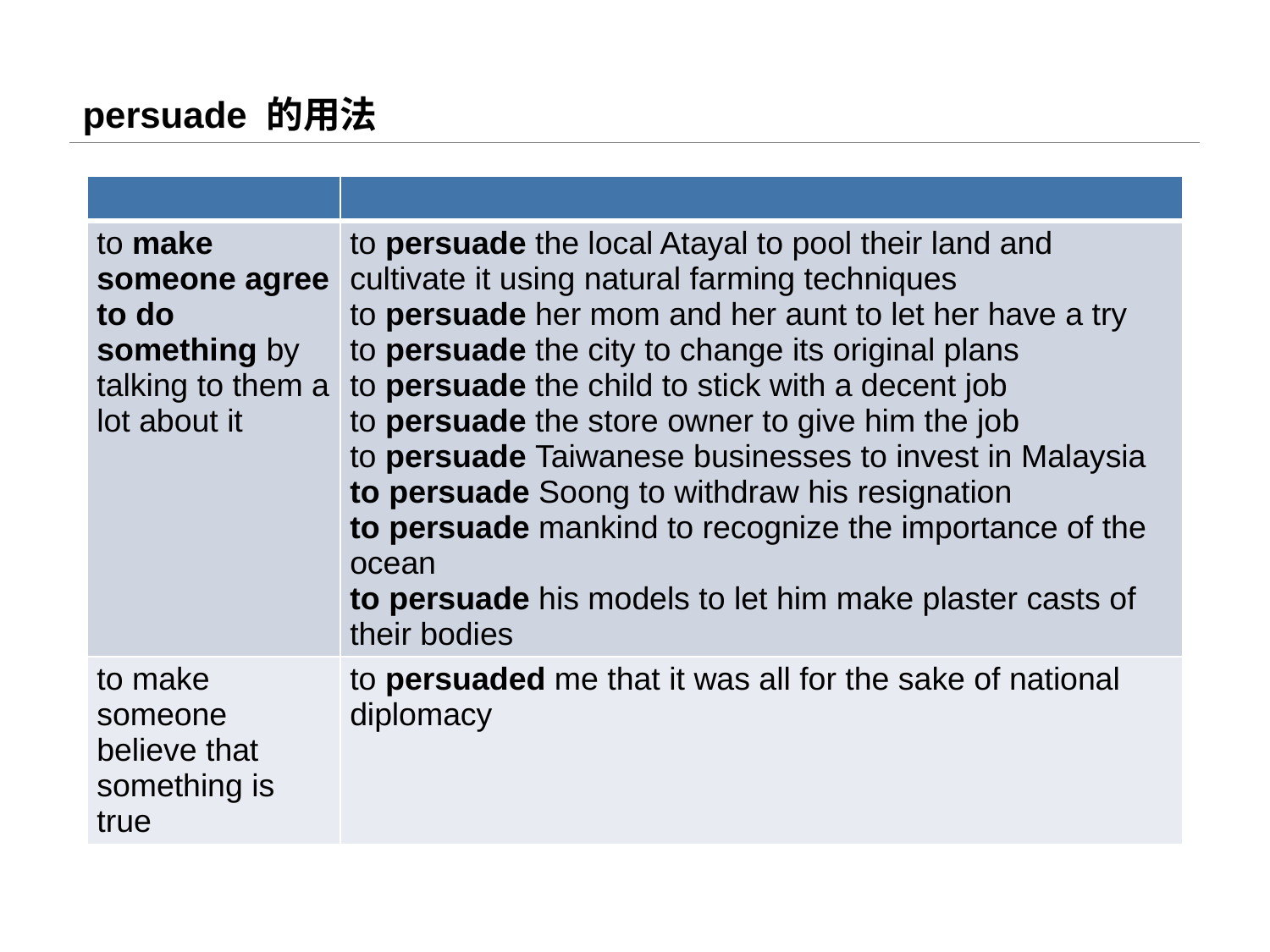

# persuade 的用法
|  |  |
| --- | --- |
| to make someone agree to do something by talking to them a lot about it | to persuade the local Atayal to pool their land and cultivate it using natural farming techniques to persuade her mom and her aunt to let her have a try to persuade the city to change its original plans to persuade the child to stick with a decent job to persuade the store owner to give him the job to persuade Taiwanese businesses to invest in Malaysia to persuade Soong to withdraw his resignation to persuade mankind to recognize the importance of the ocean to persuade his models to let him make plaster casts of their bodies |
| to make someone believe that something is true | to persuaded me that it was all for the sake of national diplomacy |